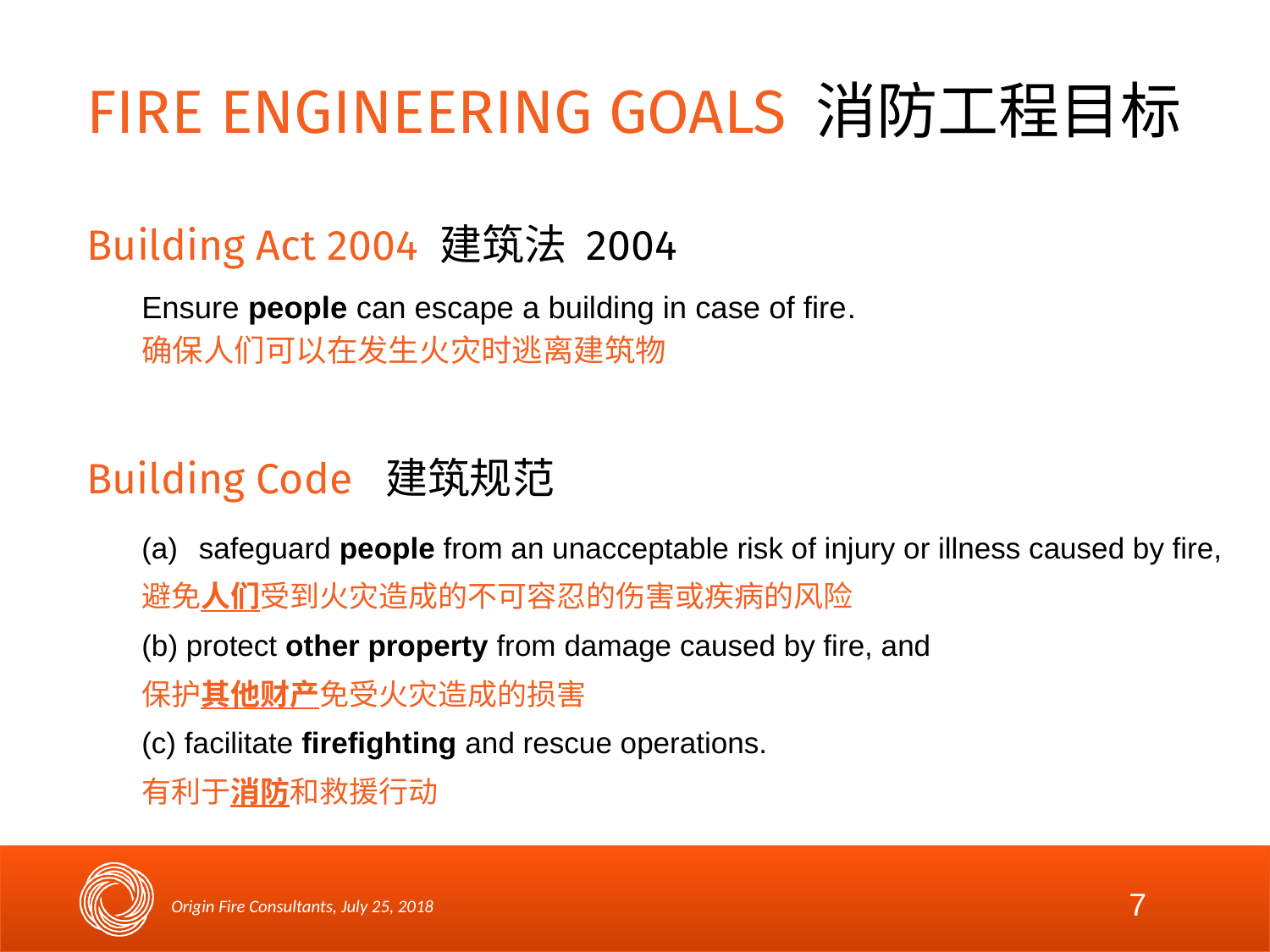

# FIRE ENGINEERING GOALS 消防工程目标
Building Act 2004 建筑法 2004

Ensure people can escape a building in case of fire.
确保人们可以在发生火灾时逃离建筑物

Building Code  建筑规范

safeguard people from an unacceptable risk of injury or illness caused by fire,
避免人们受到火灾造成的不可容忍的伤害或疾病的风险
(b) protect other property from damage caused by fire, and
保护其他财产免受火灾造成的损害
(c) facilitate firefighting and rescue operations.
有利于消防和救援行动
7
Origin Fire Consultants, July 25, 2018